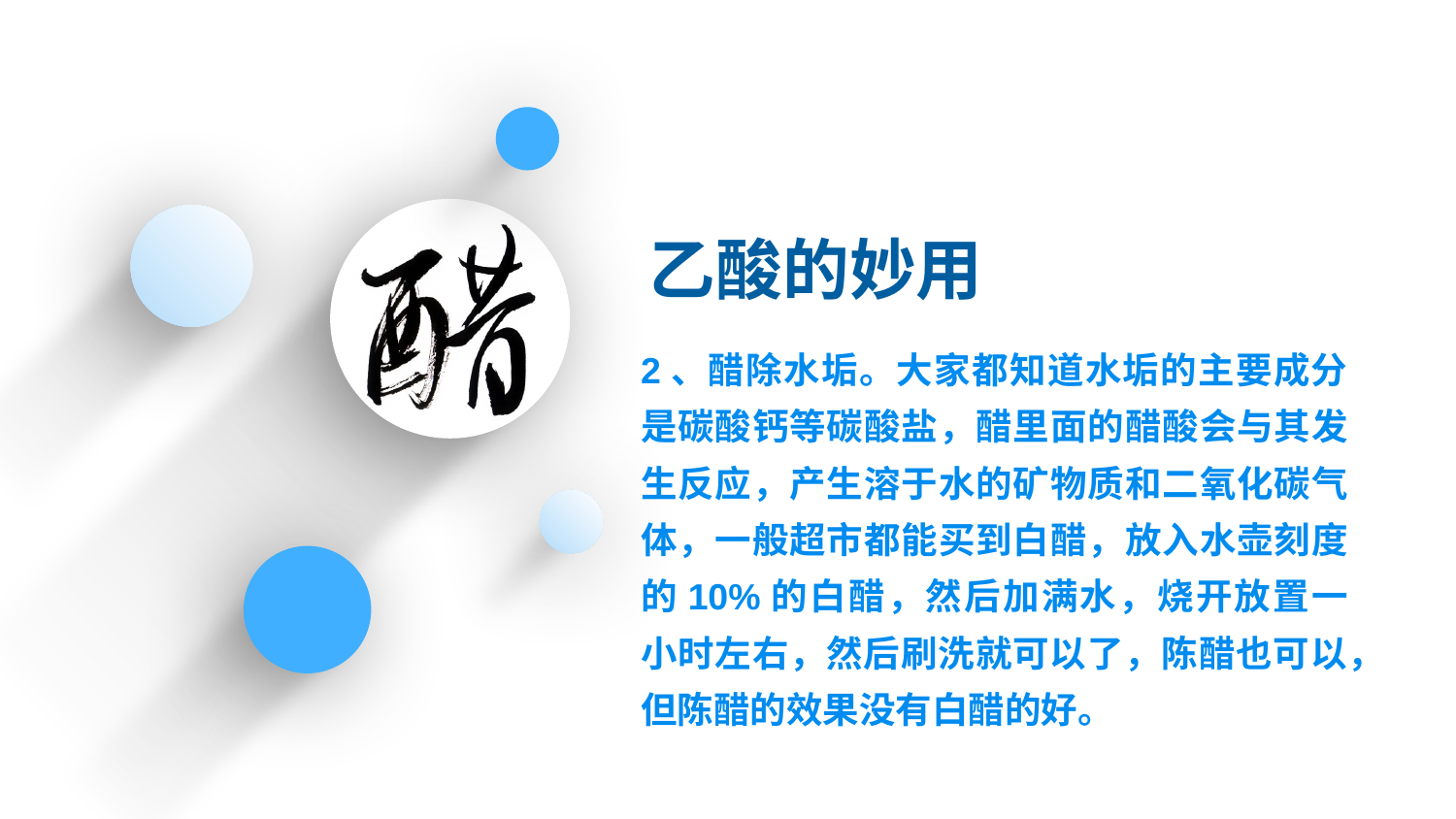

乙酸的妙用
2、醋除水垢。大家都知道水垢的主要成分是碳酸钙等碳酸盐，醋里面的醋酸会与其发生反应，产生溶于水的矿物质和二氧化碳气体，一般超市都能买到白醋，放入水壶刻度的10%的白醋，然后加满水，烧开放置一小时左右，然后刷洗就可以了，陈醋也可以，但陈醋的效果没有白醋的好。